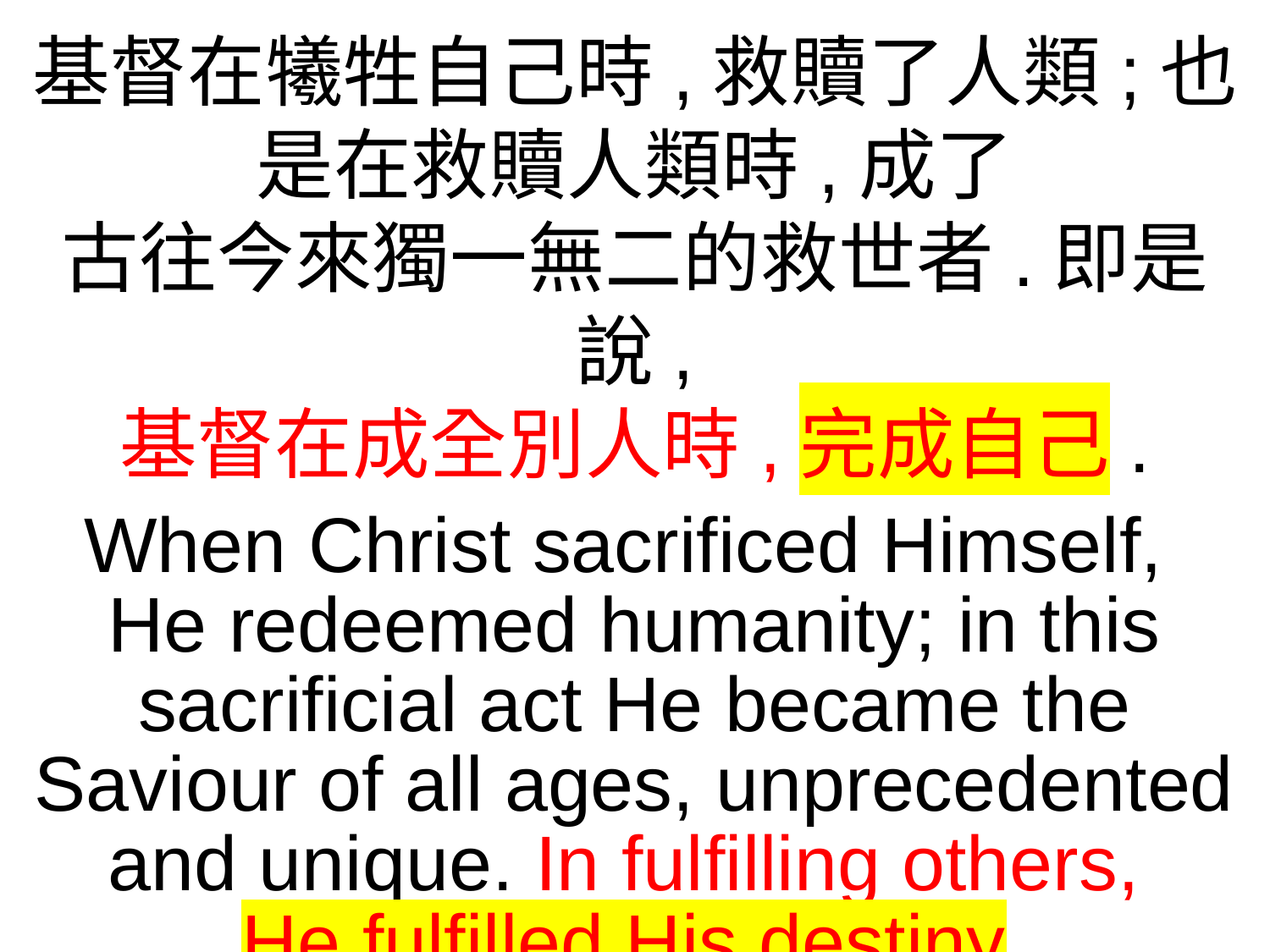

基督在犧牲自己時,救贖了人類;也是在救贖人類時,成了
古往今來獨一無二的救世者.即是說,
基督在成全別人時,完成自己.
When Christ sacrificed Himself,
He redeemed humanity; in this sacrificial act He became the Saviour of all ages, unprecedented and unique. In fulfilling others,
He fulfilled His destiny.